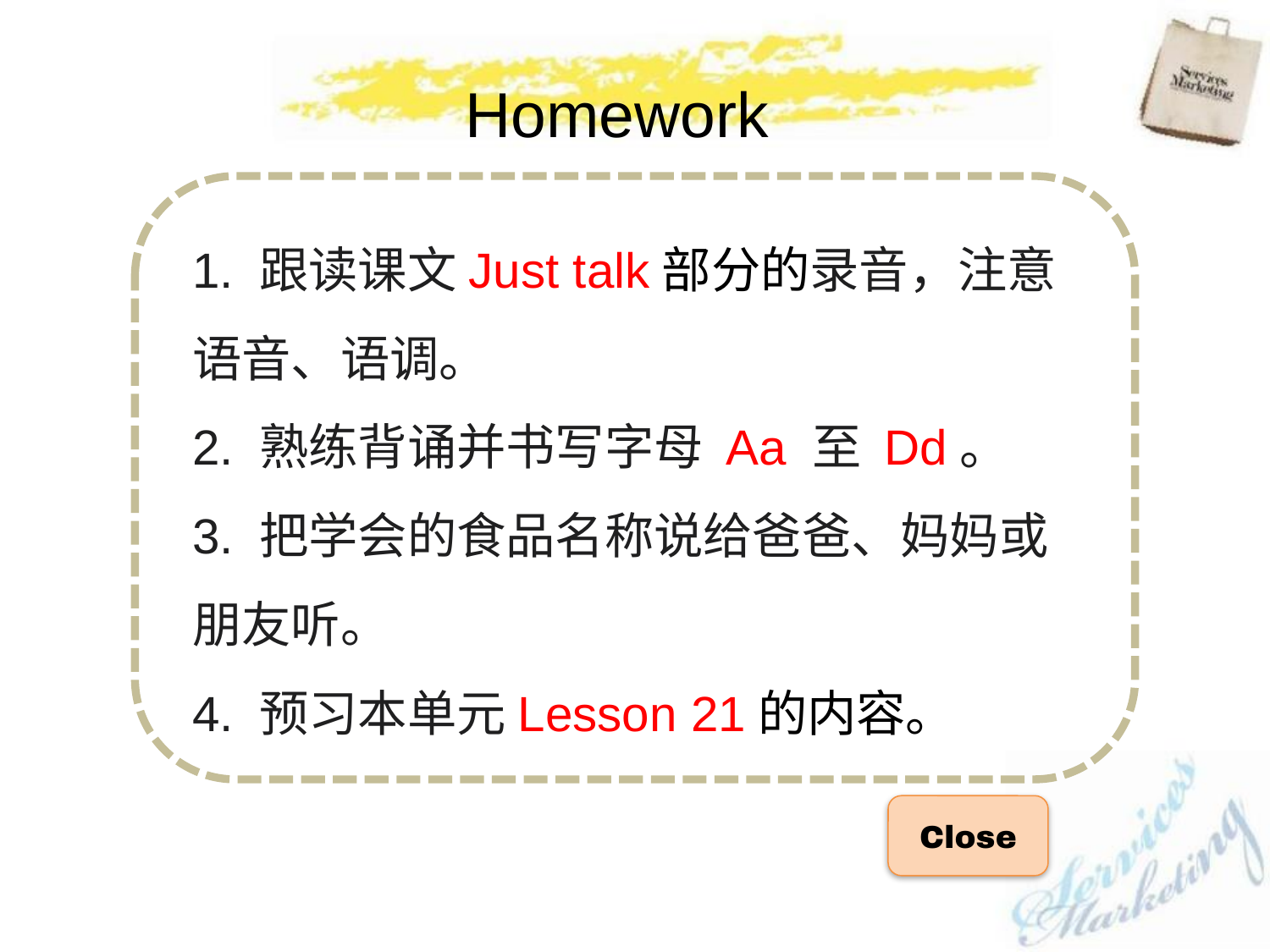

Homework

1. 跟读课文Just talk部分的录音，注意语音、语调。
2. 熟练背诵并书写字母 Aa 至 Dd。
3. 把学会的食品名称说给爸爸、妈妈或朋友听。
4. 预习本单元Lesson 21的内容。
Close